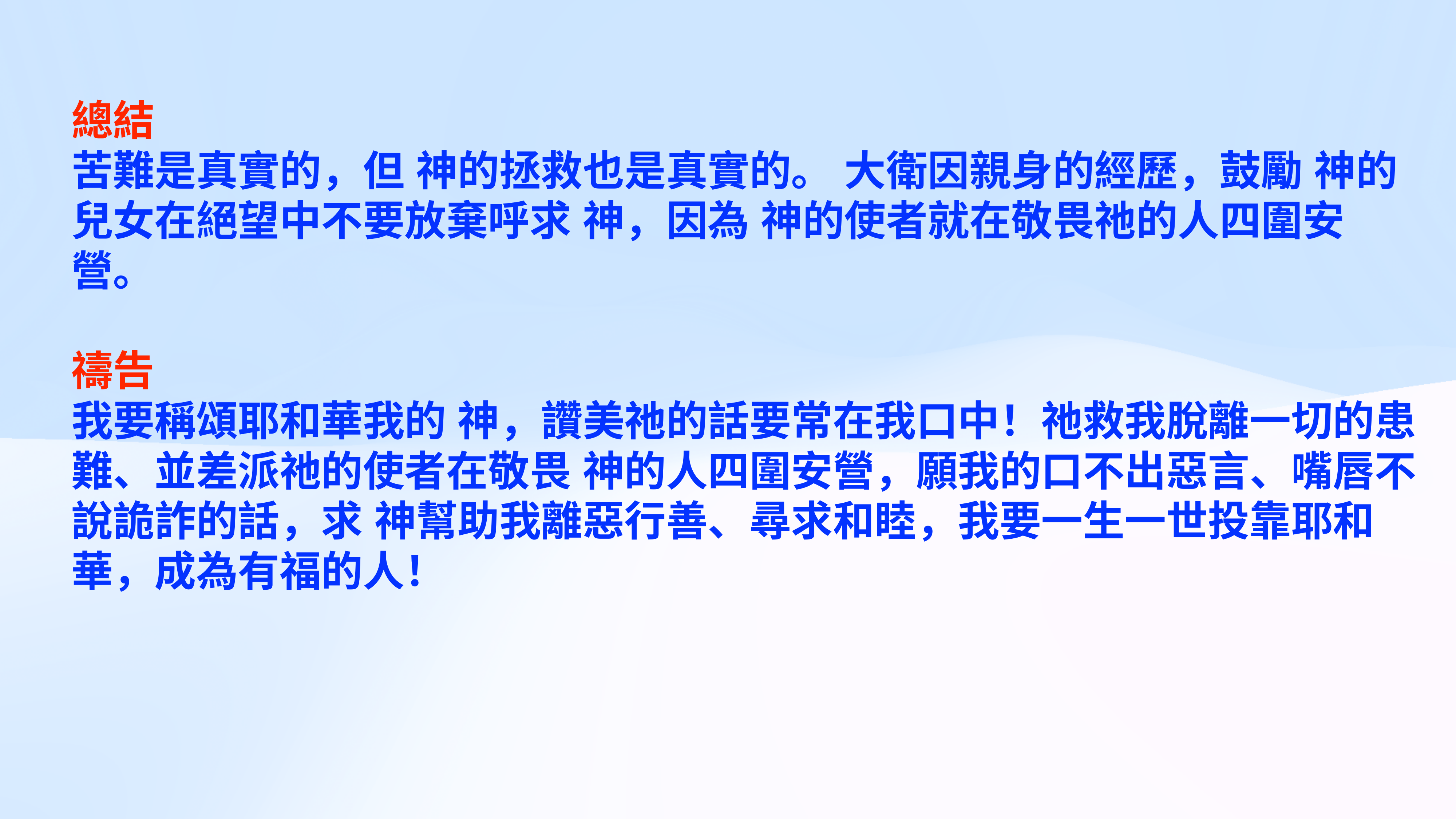

總結
苦難是真實的，但 神的拯救也是真實的。 大衛因親身的經歷，鼓勵 神的兒女在絕望中不要放棄呼求 神，因為 神的使者就在敬畏祂的人四圍安營。

禱告
我要稱頌耶和華我的 神，讚美祂的話要常在我口中！祂救我脫離一切的患難、並差派祂的使者在敬畏 神的人四圍安營，願我的口不出惡言、嘴唇不說詭詐的話，求 神幫助我離惡行善、尋求和睦，我要一生一世投靠耶和華，成為有福的人！